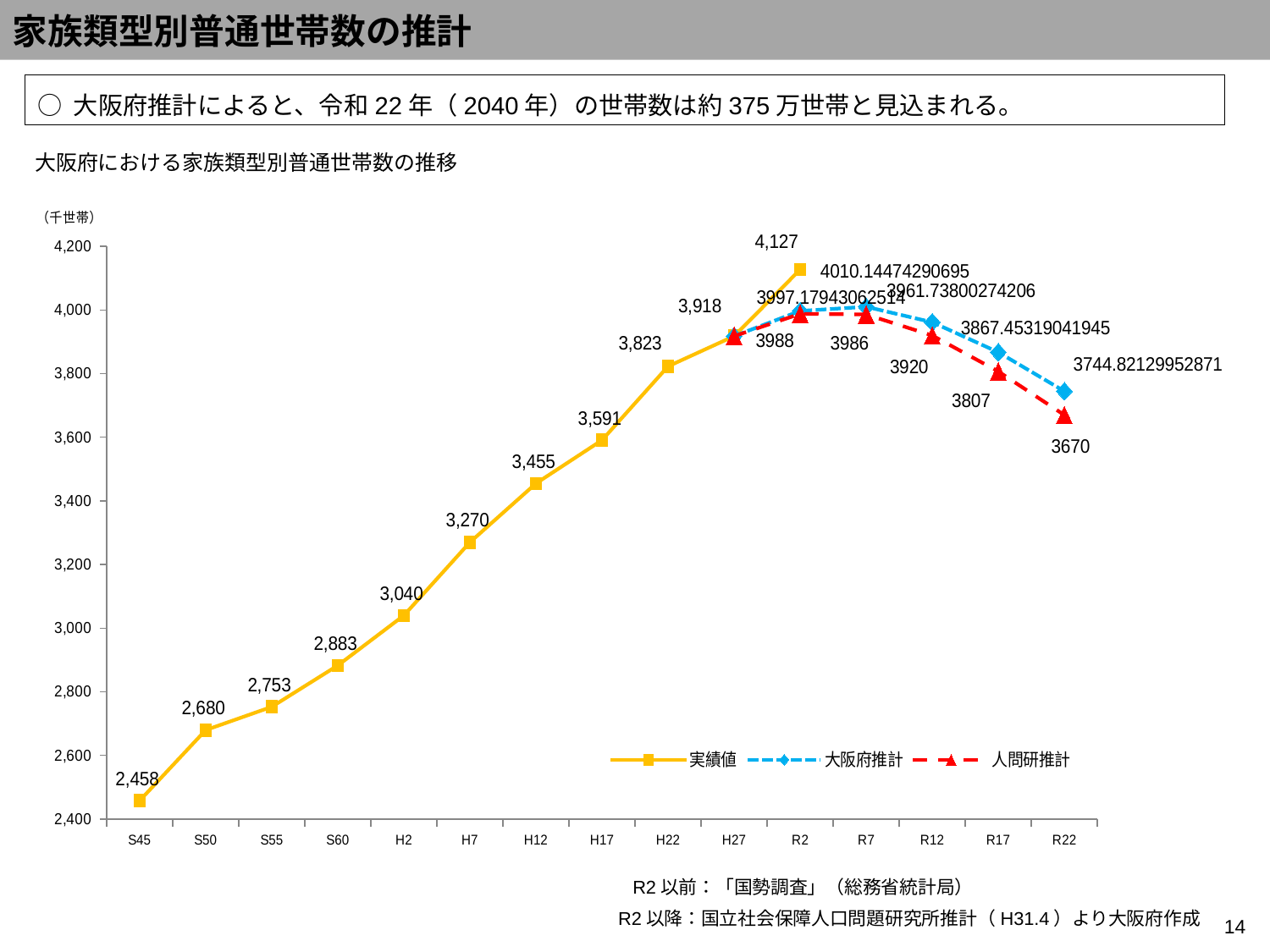

家族類型別普通世帯数の推計
○ 大阪府推計によると、令和22年（2040年）の世帯数は約375万世帯と見込まれる。
大阪府における家族類型別普通世帯数の推移

[unsupported chart]

R2以前：「国勢調査」（総務省統計局）
R2以降：国立社会保障人口問題研究所推計（H31.4）より大阪府作成
14